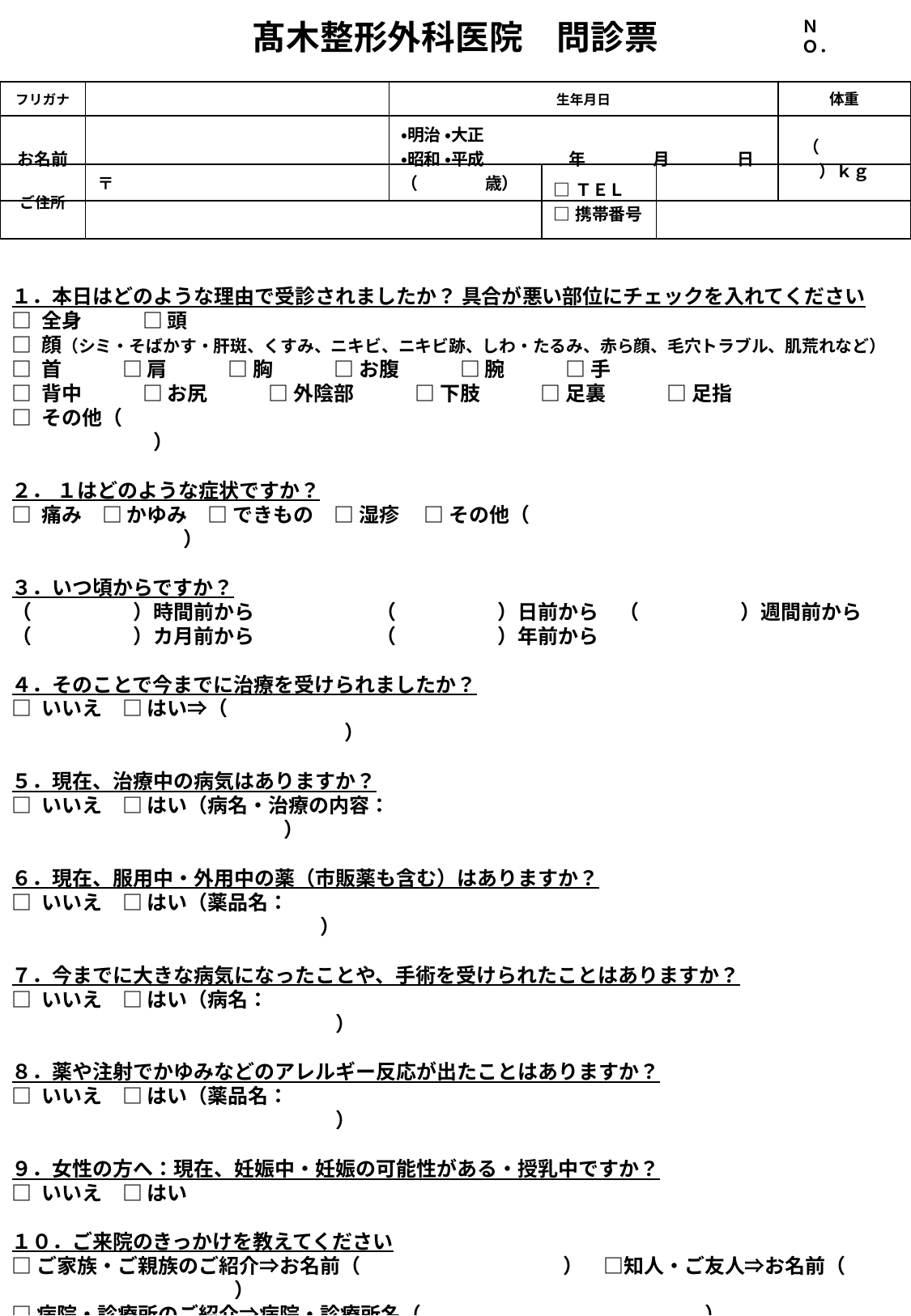

髙木整形外科医院　問診票
ＮＯ．
| フリガナ |  | 生年月日 | 体重 |
| --- | --- | --- | --- |
| お名前 |  | ・明治 ・大正 ・昭和 ・平成　　　　　年　　　　月　　　　日（　　　　歳） | （　　　　　）ｋｇ |
| ご住所 | 〒 | □ＴＥＬ □携帯番号 |  |
| --- | --- | --- | --- |
１．本日はどのような理由で受診されましたか？ 具合が悪い部位にチェックを入れてください
□ 全身　　　□ 頭
□ 顔（シミ・そばかす・肝斑、くすみ、ニキビ、ニキビ跡、しわ・たるみ、赤ら顔、毛穴トラブル、肌荒れなど）
□ 首　　　□ 肩　　　□ 胸　　　□ お腹　　　□ 腕　　　□ 手
□ 背中　　　□ お尻　　　□ 外陰部　　　□ 下肢　　　□ 足裏　　　□ 足指
□ その他（　　　　　　　　　　　　　　　　　　　　　　　　　　　　　　　　　　　　　　　　　　　　　）

２． １はどのような症状ですか？
□ 痛み　□ かゆみ　□ できもの　□ 湿疹　 □ その他（        　　　　　　　　　　　　　　　　　　　  　　　　　）

３．いつ頃からですか？
（　　　　　）時間前から	（　　　　　）日前から	（　　　　　）週間前から
（　　　　　）カ月前から	（　　　　　）年前から

４．そのことで今までに治療を受けられましたか？
□ いいえ　□ はい⇒（　　　　　　　　　　 　　　　　　　　　　　　　　　　　　　　　　 　　　　　　　　　　　　　 　 　　）

５．現在、治療中の病気はありますか？
□ いいえ　□ はい（病名・治療の内容：　　　　　　　　　　　 　　　 　　　 　　　　　　　　　　　　　　　　　  　　　）

６．現在、服用中・外用中の薬（市販薬も含む）はありますか？
□ いいえ　□ はい（薬品名：　　　　　　　　　　　    　　　　　　　　　　　　　　　　　　　　　　　　　　　　　　　　　 ）

７．今までに大きな病気になったことや、手術を受けられたことはありますか？
□ いいえ　□ はい（病名：　　　　　　　　　　  　　　　　  　　　　　　　　　　　　　　　　　　　　　　　　　　　　　　　）

８．薬や注射でかゆみなどのアレルギー反応が出たことはありますか？
□ いいえ　□ はい（薬品名：　　　　　　　　　　　　　　　　　　　　　　　　　　　　　　　　　　　　　　　　　　　　　　）

９．女性の方へ：現在、妊娠中・妊娠の可能性がある・授乳中ですか？
□ いいえ　□ はい

１０．ご来院のきっかけを教えてください
□ご家族・ご親族のご紹介⇒お名前（　　　　　　　　　　）　□知人・ご友人⇒お名前（　　　　　　　　　　　　　）
□病院・診療所のご紹介⇒病院・診療所名（　　　　　　　　　　　　　　）
□ ｉタウンページ　□ポータルサイト⇒ポータルサイト名（　　　　　　　　　　　　　　　　　　　　　　　　　　　　　）
□ウェブサイト　　 □ブログ　　□フェイスブック　　□タウンページ
□看板⇒どちらの看板ですか（　　　　　　　　　　　　　　）　□クリニック前を通って
□パンフレット　　□院内新聞　　□その他（　　 　　　　　　　　　　　　　　　　　　　　　　　　　　　　　　　　　　　）

※当院からの医療情報・検診案内をお届けするはがき、ダイレクトメールをお送りさせていただいてもよろしいですか？
□はい　　　□いいえ